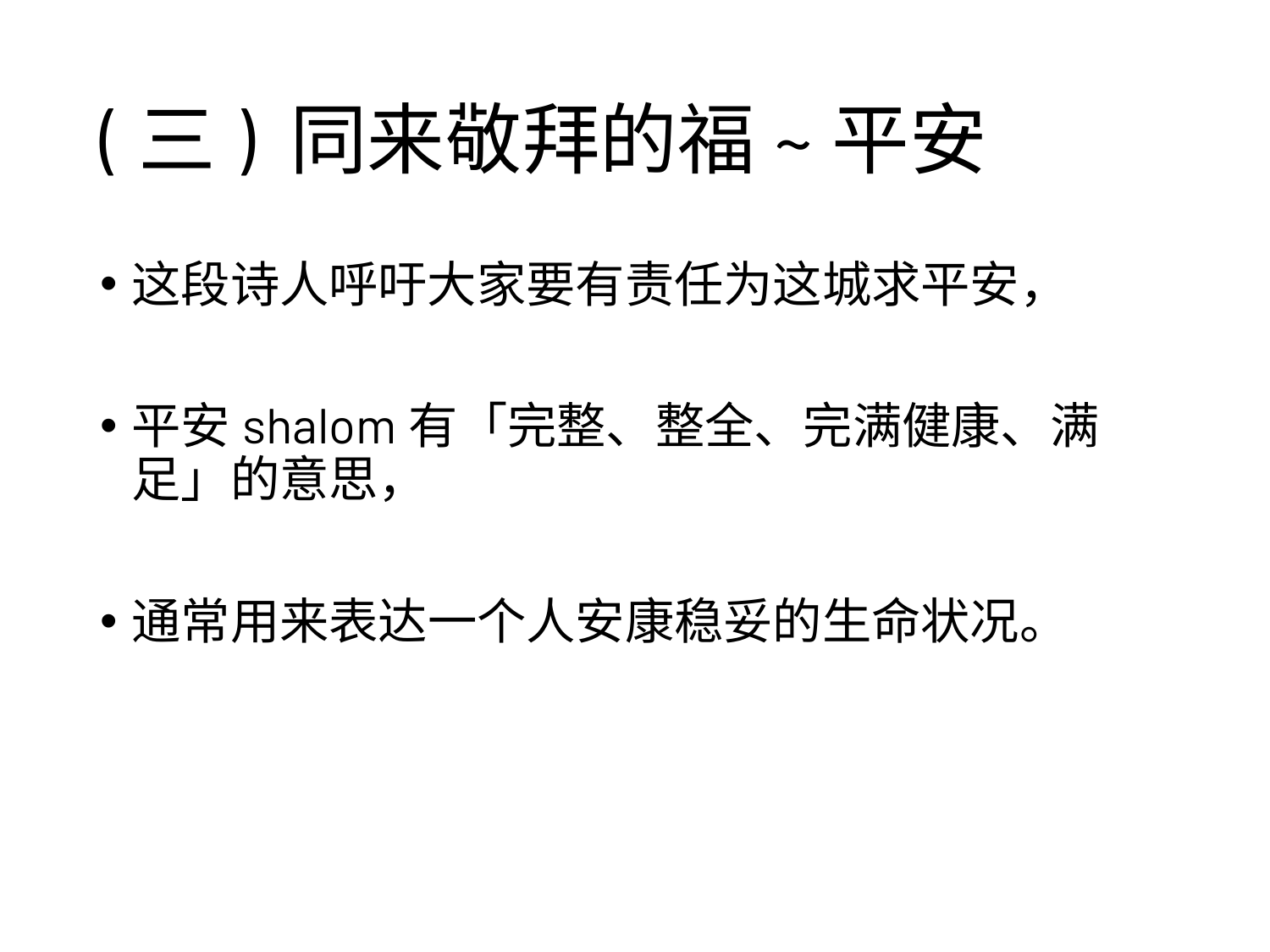

# (三) 同来敬拜的福~平安
这段诗人呼吁大家要有责任为这城求平安，

平安shalom有「完整、整全、完满健康、满足」的意思，

通常用来表达一个人安康稳妥的生命状况。